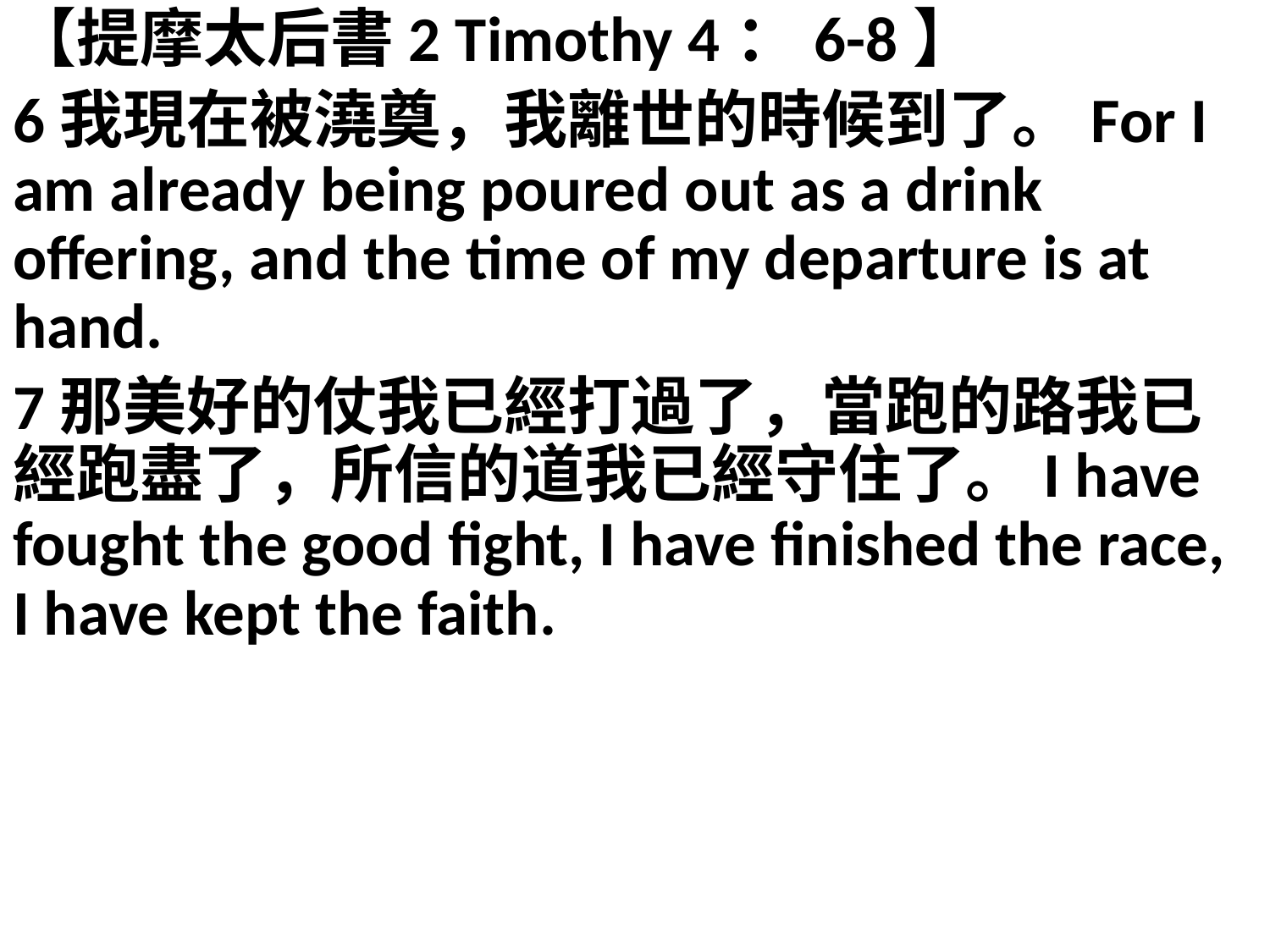

【提摩太后書2 Timothy 4：6-8】
6我現在被澆奠，我離世的時候到了。For I am already being poured out as a drink offering, and the time of my departure is at hand.
7那美好的仗我已經打過了，當跑的路我已經跑盡了，所信的道我已經守住了。I have fought the good fight, I have finished the race, I have kept the faith.